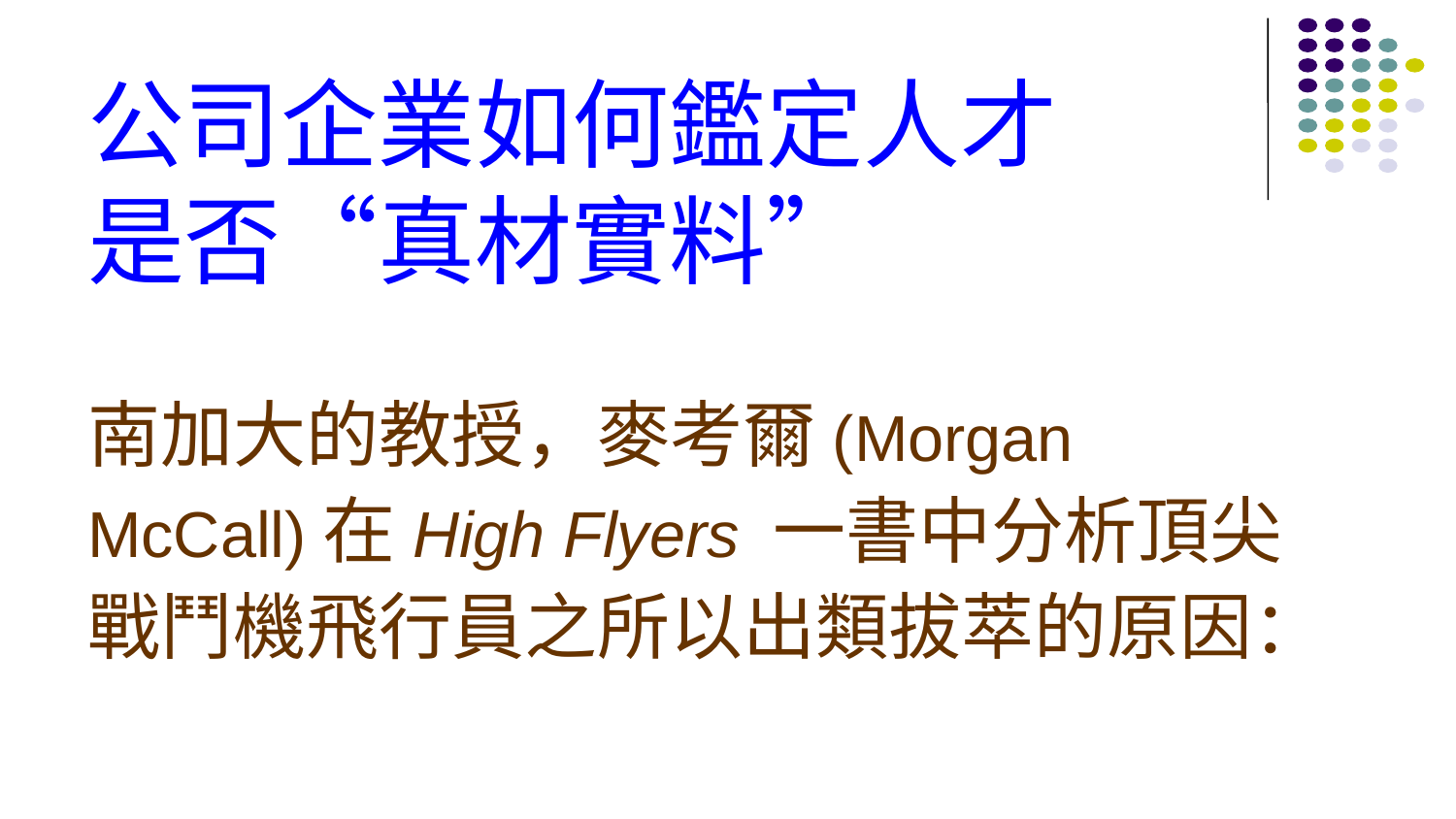

# 公司企業如何鑑定人才是否“真材實料”
南加大的教授，麥考爾(Morgan McCall)在High Flyers 一書中分析頂尖戰鬥機飛行員之所以出類拔萃的原因：